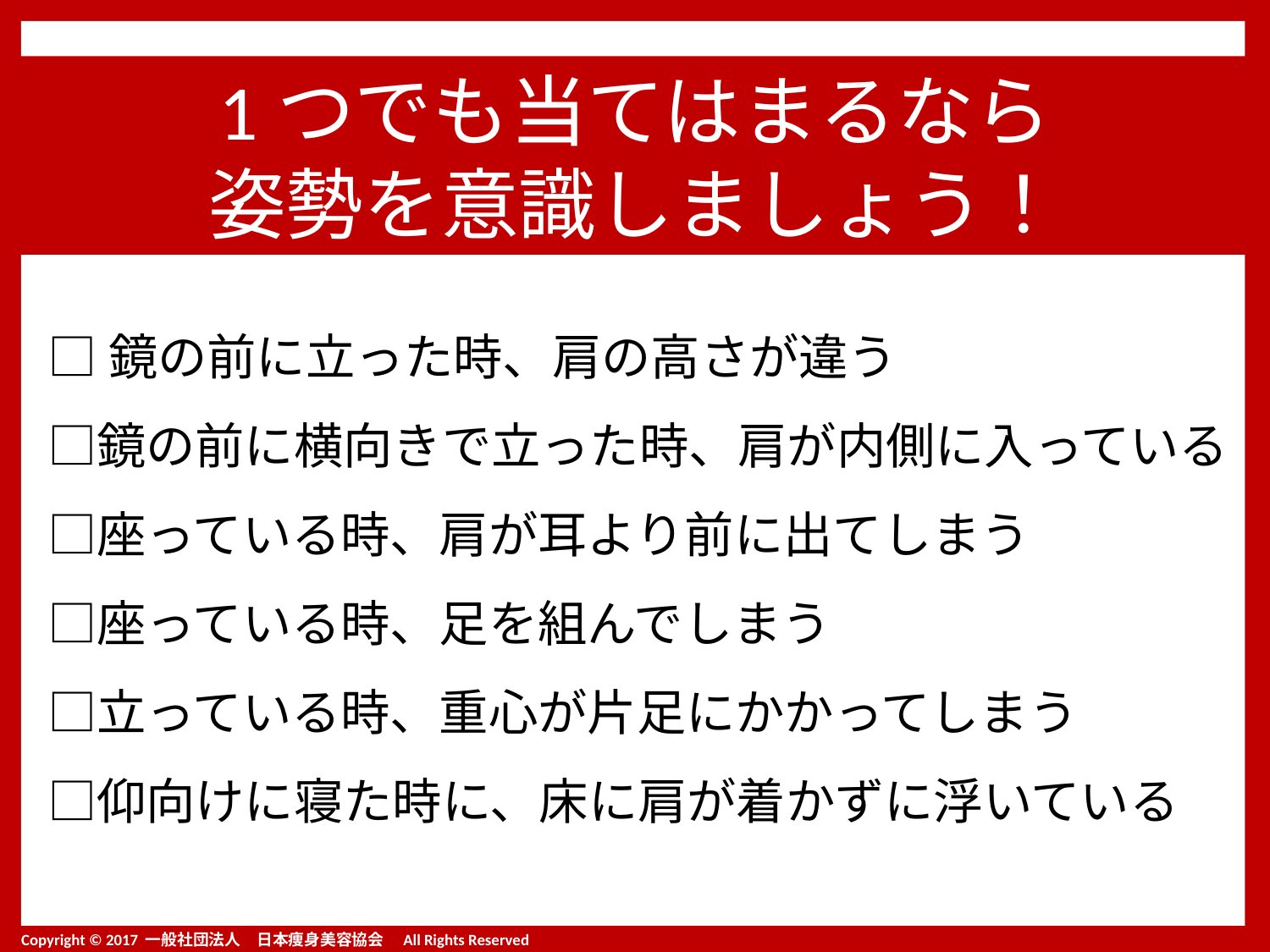

1つでも当てはまるなら
姿勢を意識しましょう！
□鏡の前に立った時、肩の高さが違う
□鏡の前に横向きで立った時、肩が内側に入っている
□座っている時、肩が耳より前に出てしまう
□座っている時、足を組んでしまう
□立っている時、重心が片足にかかってしまう
□仰向けに寝た時に、床に肩が着かずに浮いている